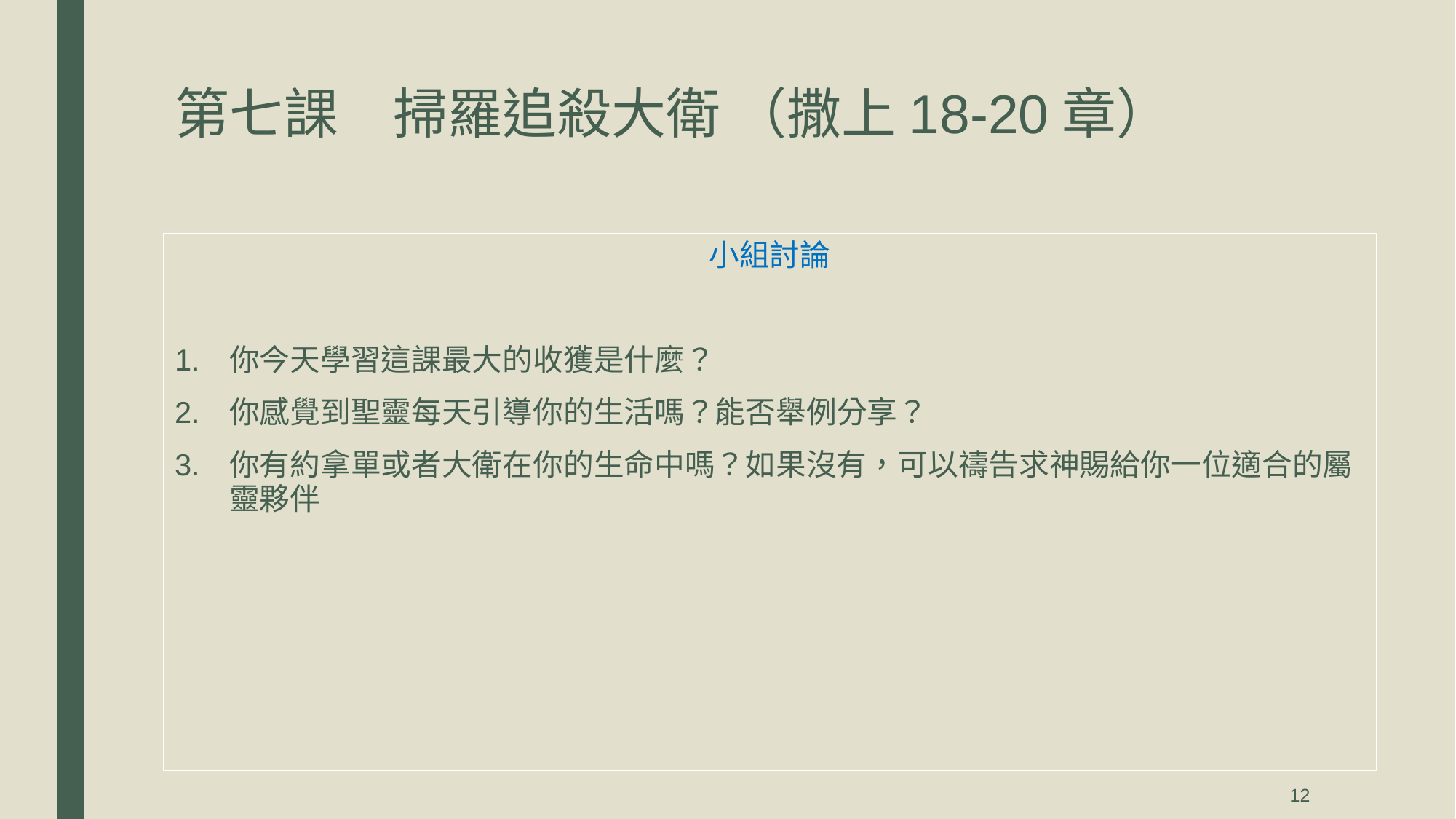

# 第七課	掃羅追殺大衛 （撒上18-20章）
小組討論

你今天學習這課最大的收獲是什麼？
你感覺到聖靈每天引導你的生活嗎？能否舉例分享？
你有約拿單或者大衛在你的生命中嗎？如果沒有，可以禱告求神賜給你一位適合的屬靈夥伴
12